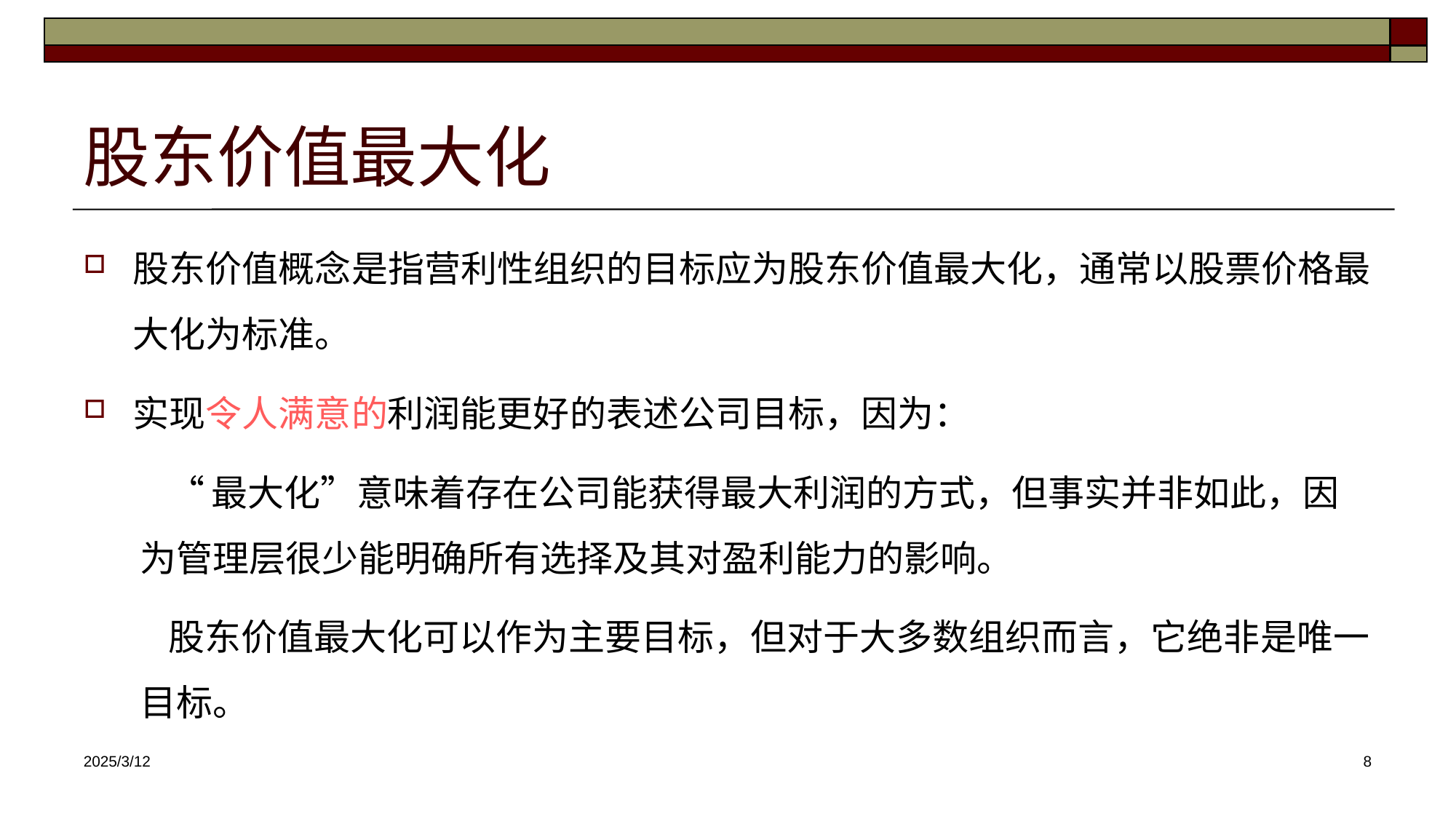

# 股东价值最大化
股东价值概念是指营利性组织的目标应为股东价值最大化，通常以股票价格最大化为标准。
实现令人满意的利润能更好的表述公司目标，因为：
“最大化”意味着存在公司能获得最大利润的方式，但事实并非如此，因为管理层很少能明确所有选择及其对盈利能力的影响。
股东价值最大化可以作为主要目标，但对于大多数组织而言，它绝非是唯一目标。
2025/3/12
8